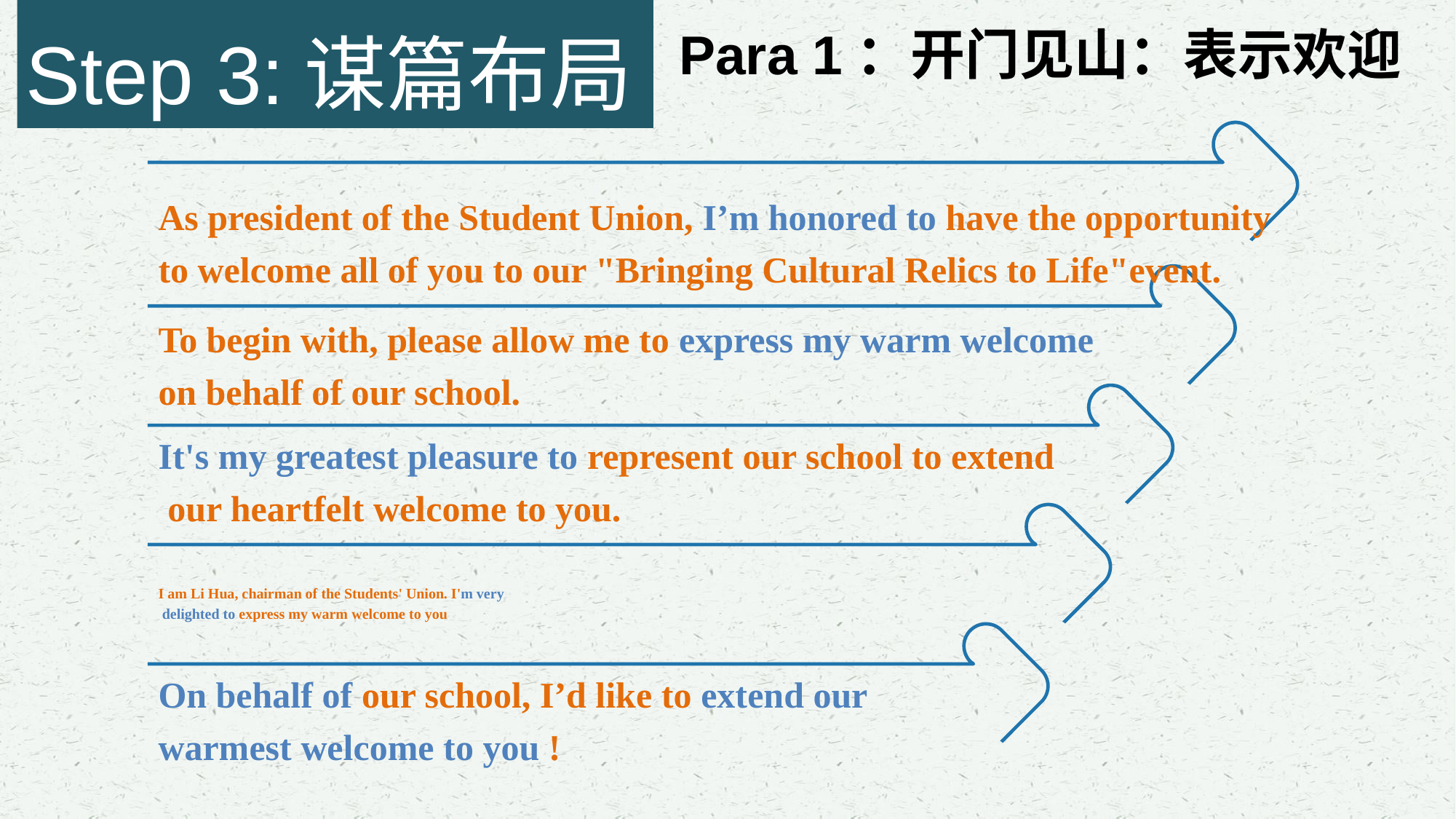

Para 1：开门见山：表示欢迎
Step 3:谋篇布局

As president of the Student Union, I’m honored to have the opportunity to welcome all of you to our "Bringing Cultural Relics to Life"event.

To begin with, please allow me to express my warm welcome on behalf of our school.

It's my greatest pleasure to represent our school to extend
 our heartfelt welcome to you.

I am Li Hua, chairman of the Students' Union. I'm very
 delighted to express my warm welcome to you

On behalf of our school, I’d like to extend our warmest welcome to you !